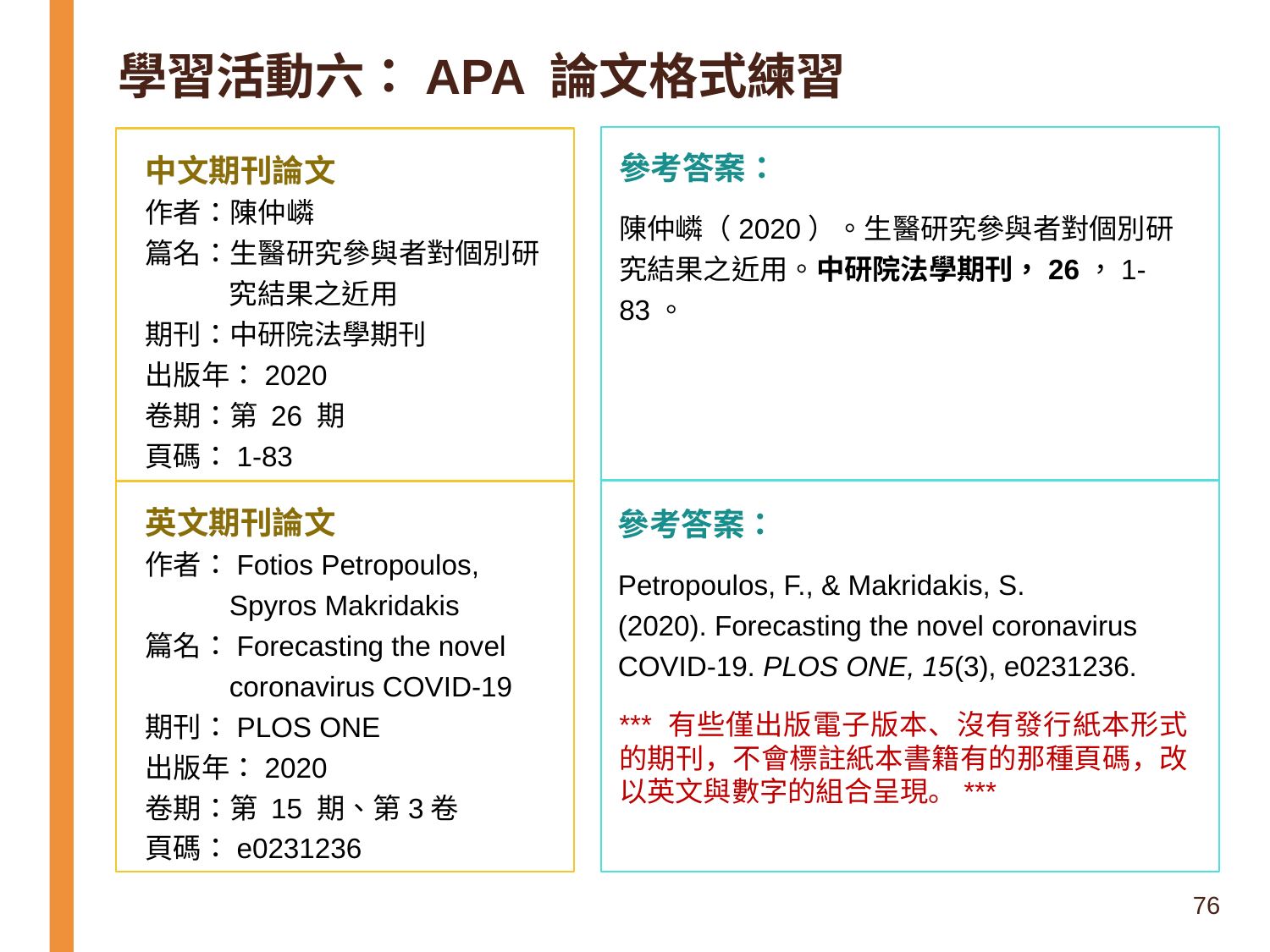

學習活動六：APA 論文格式練習

中文期刊論文
作者：陳仲嶙
篇名：生醫研究參與者對個別研究結果之近用
期刊：中研院法學期刊
出版年：2020
卷期：第 26 期
頁碼：1-83
參考答案：
陳仲嶙（2020）。生醫研究參與者對個別研究結果之近用。中研院法學期刊，26，1-83。
英文期刊論文
作者：Fotios Petropoulos, Spyros Makridakis
篇名：Forecasting the novel coronavirus COVID-19
期刊：PLOS ONE
出版年：2020
卷期：第 15 期、第3卷
頁碼：e0231236
參考答案：
Petropoulos, F., & Makridakis, S. (2020). Forecasting the novel coronavirus COVID-19. PLOS ONE, 15(3), e0231236.

*** 有些僅出版電子版本、沒有發行紙本形式的期刊，不會標註紙本書籍有的那種頁碼，改以英文與數字的組合呈現。***
76